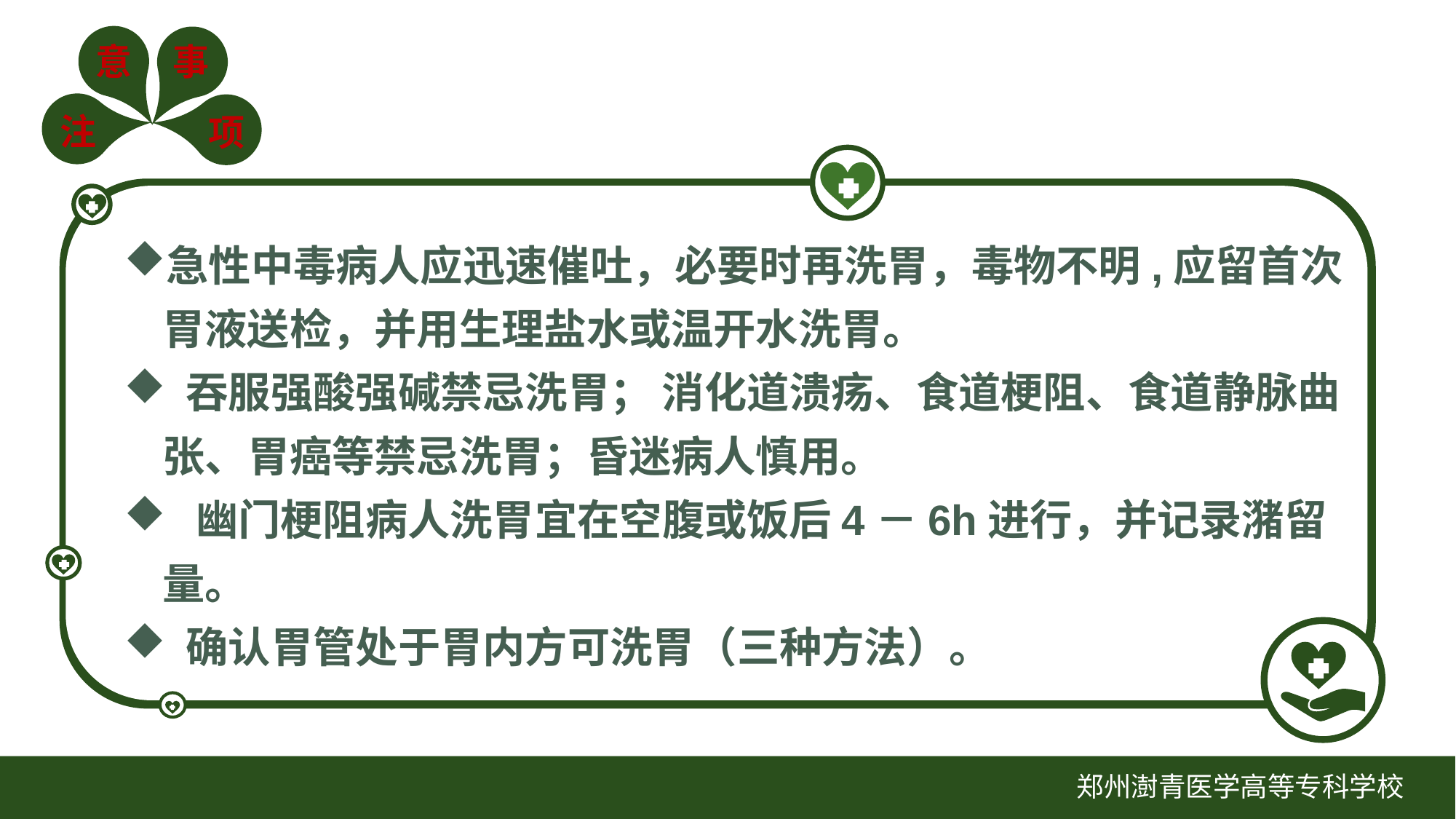

急性中毒病人应迅速催吐，必要时再洗胃，毒物不明,应留首次胃液送检，并用生理盐水或温开水洗胃。
 吞服强酸强碱禁忌洗胃； 消化道溃疡、食道梗阻、食道静脉曲张、胃癌等禁忌洗胃；昏迷病人慎用。
  幽门梗阻病人洗胃宜在空腹或饭后4－6h进行，并记录潴留量。
 确认胃管处于胃内方可洗胃（三种方法）。
郑州澍青医学高等专科学校